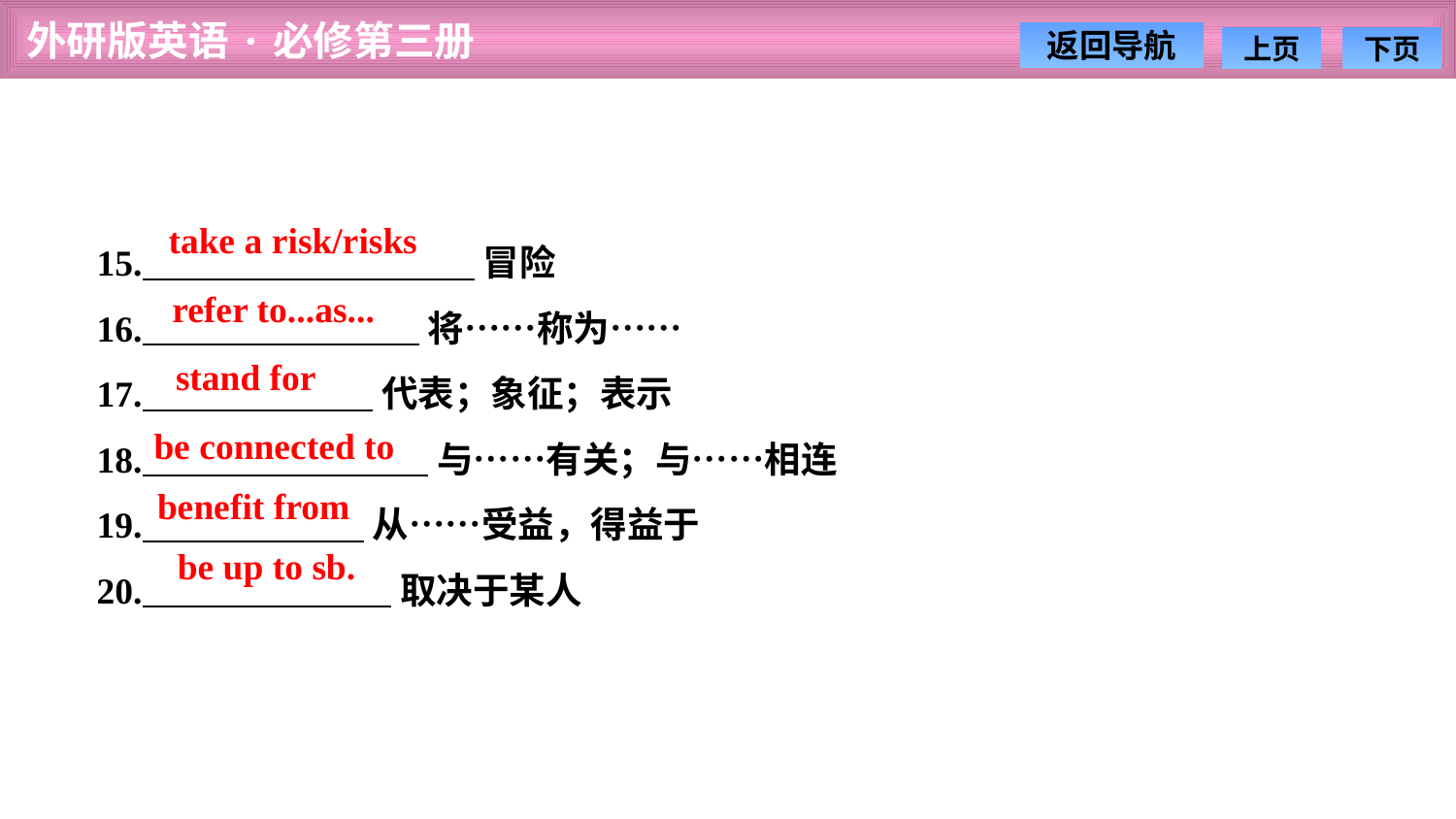

take a risk/risks
15.                                    冒险
16.                              将……称为……
17.                         代表；象征；表示
18.                               与……有关；与……相连
19.                        从……受益，得益于
20.                           取决于某人
refer to...as...
stand for
be connected to
benefit from
be up to sb.